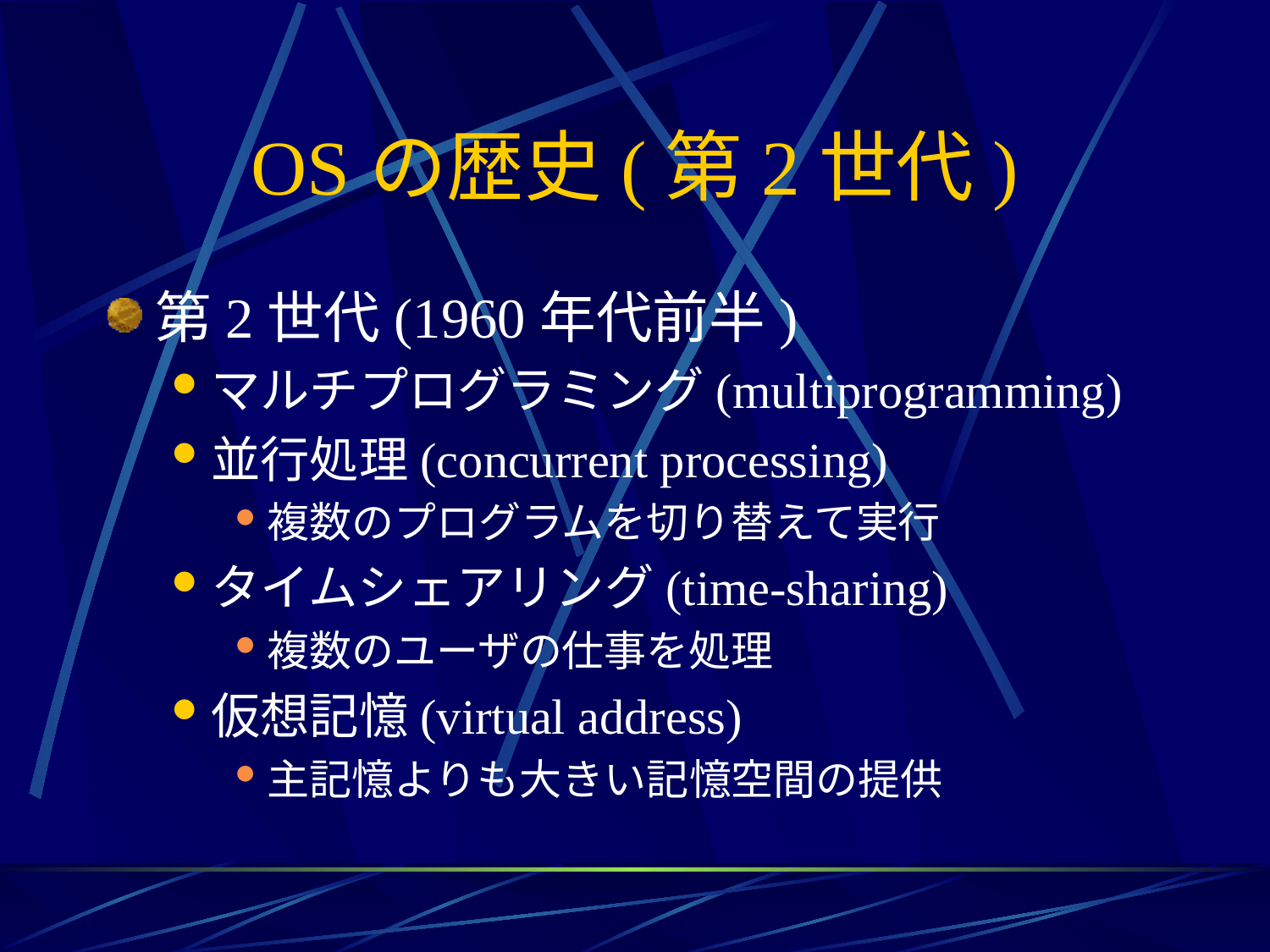

# OSの歴史(第2世代)
第2世代(1960年代前半)
マルチプログラミング(multiprogramming)
並行処理(concurrent processing)
複数のプログラムを切り替えて実行
タイムシェアリング(time-sharing)
複数のユーザの仕事を処理
仮想記憶(virtual address)
主記憶よりも大きい記憶空間の提供